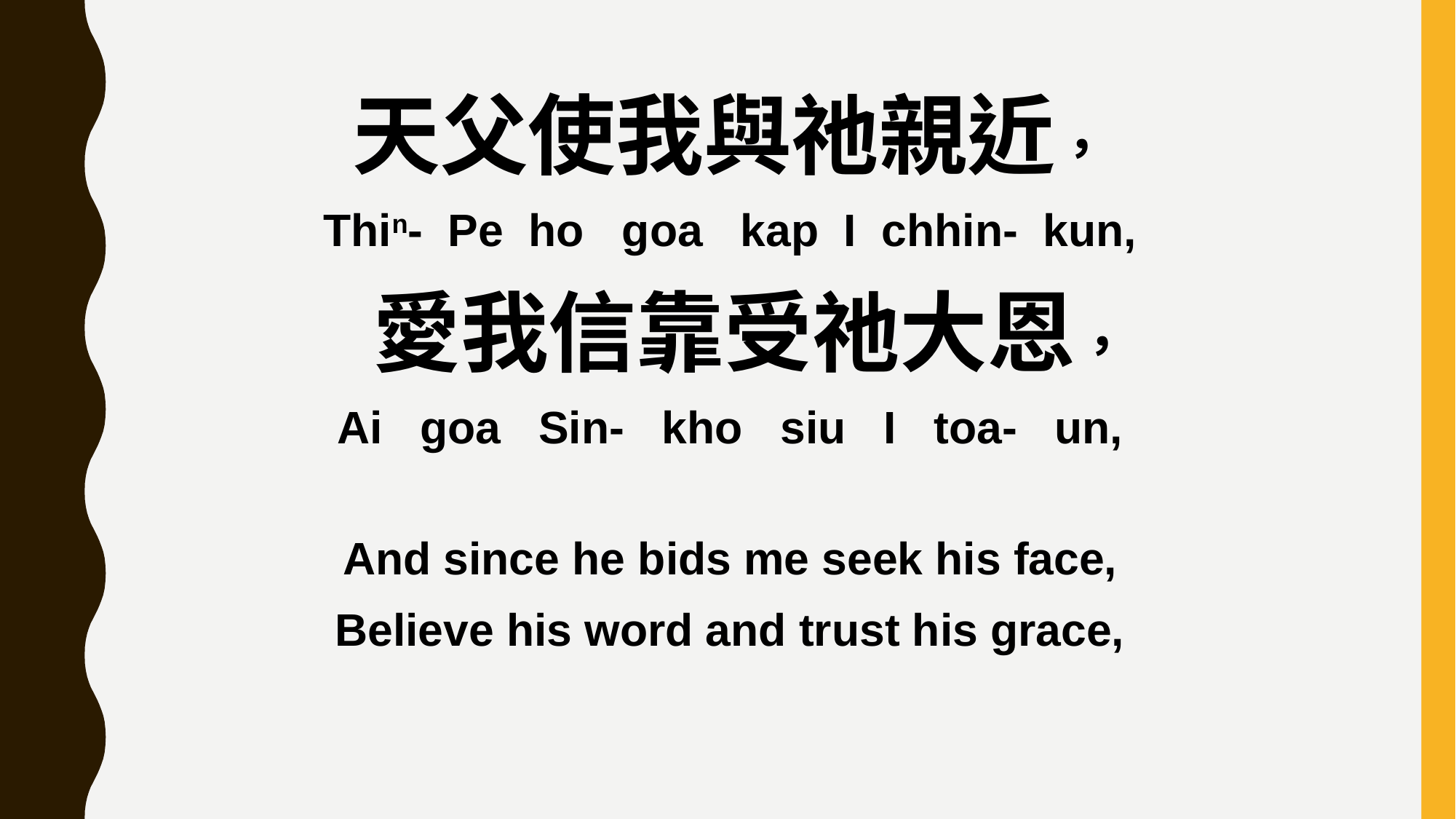

天父使我與祂親近，
Thin-  Pe  ho   goa   kap  I  chhin-  kun,
 愛我信靠受祂大恩，
Ai   goa   Sin-   kho   siu   I   toa-   un,

And since he bids me seek his face,
Believe his word and trust his grace,